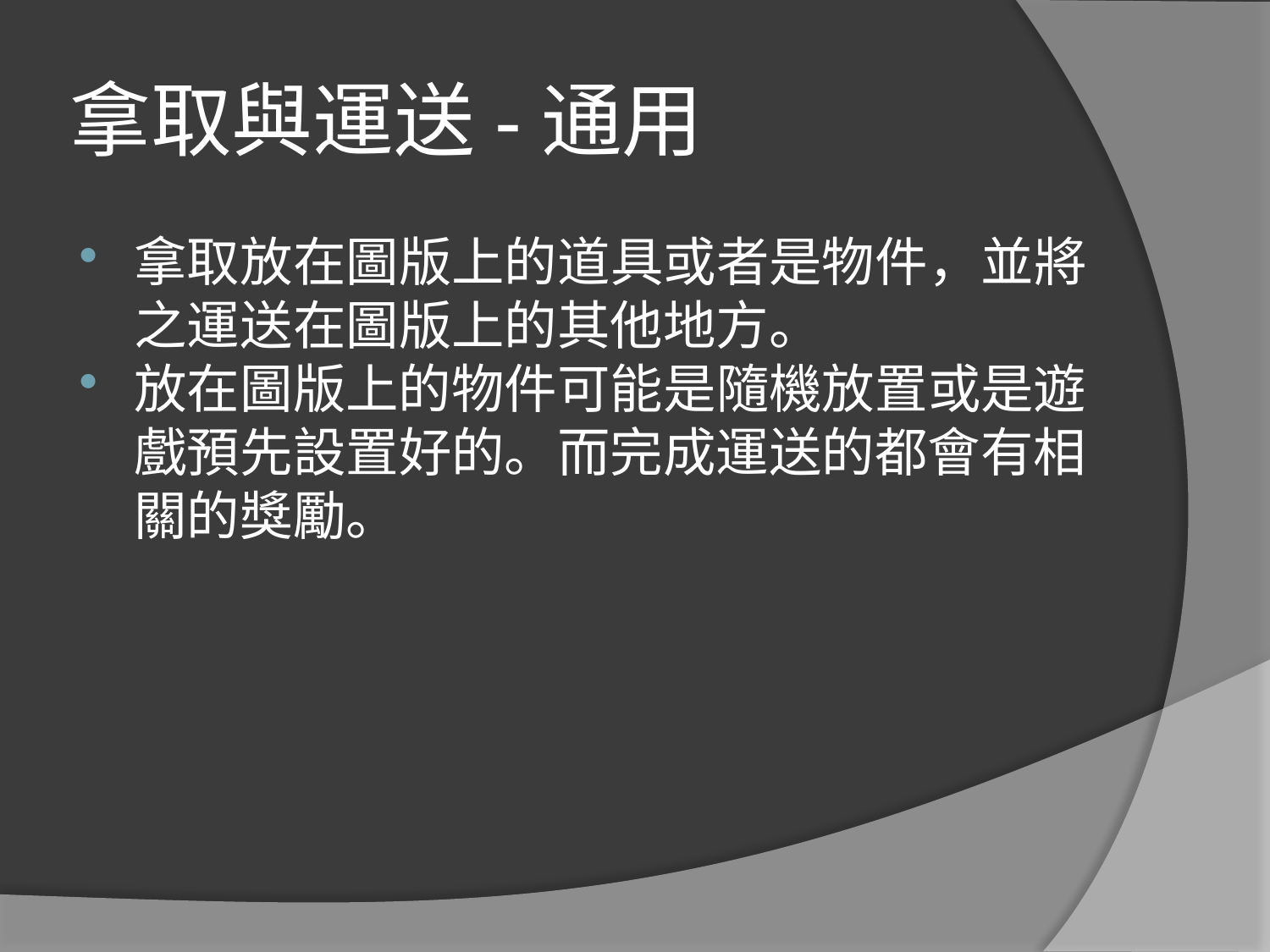

拿取與運送-通用
拿取放在圖版上的道具或者是物件，並將之運送在圖版上的其他地方。
放在圖版上的物件可能是隨機放置或是遊戲預先設置好的。而完成運送的都會有相關的獎勵。